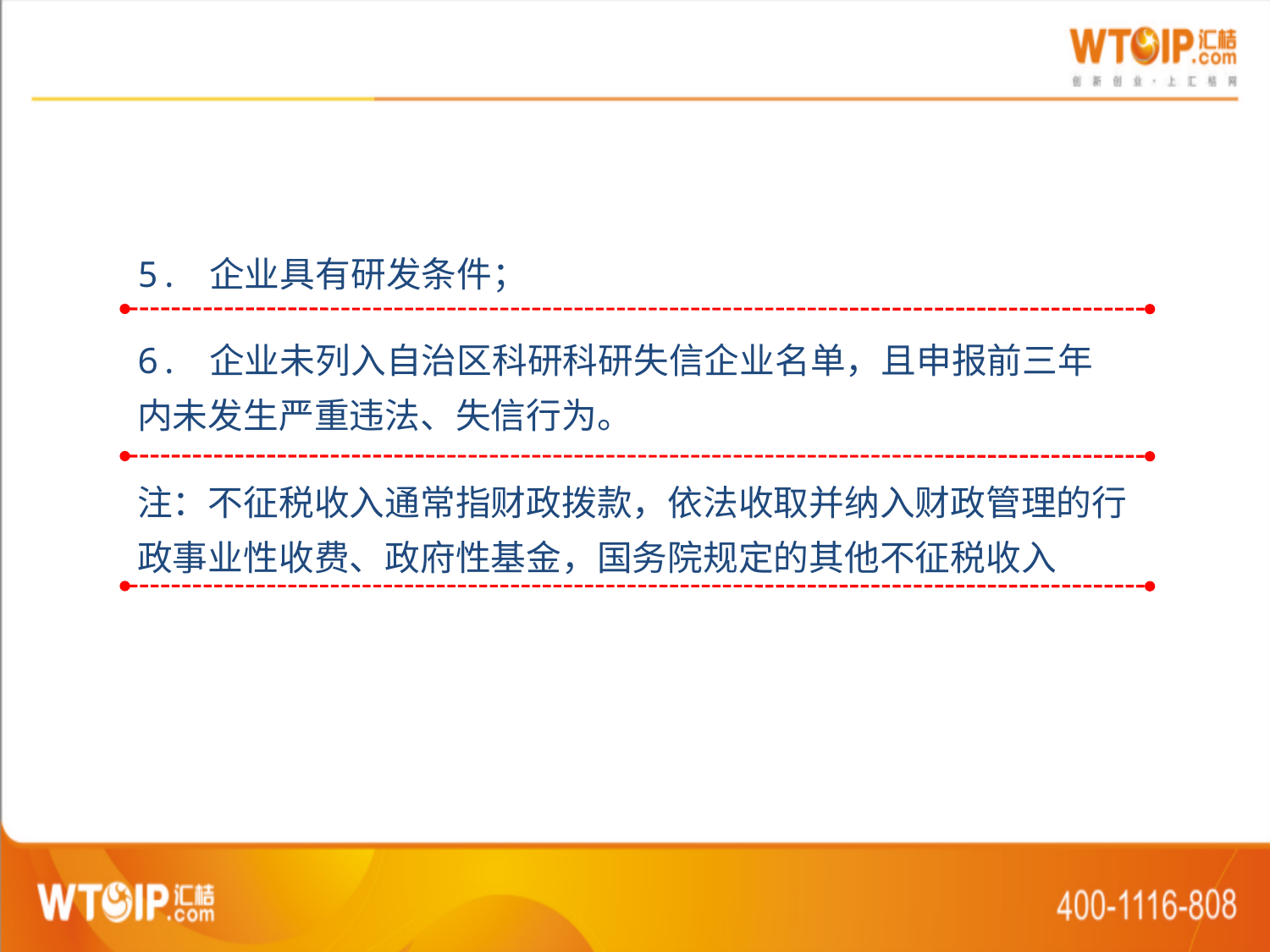

5. 企业具有研发条件；
6. 企业未列入自治区科研科研失信企业名单，且申报前三年内未发生严重违法、失信行为。
注：不征税收入通常指财政拨款，依法收取并纳入财政管理的行政事业性收费、政府性基金，国务院规定的其他不征税收入